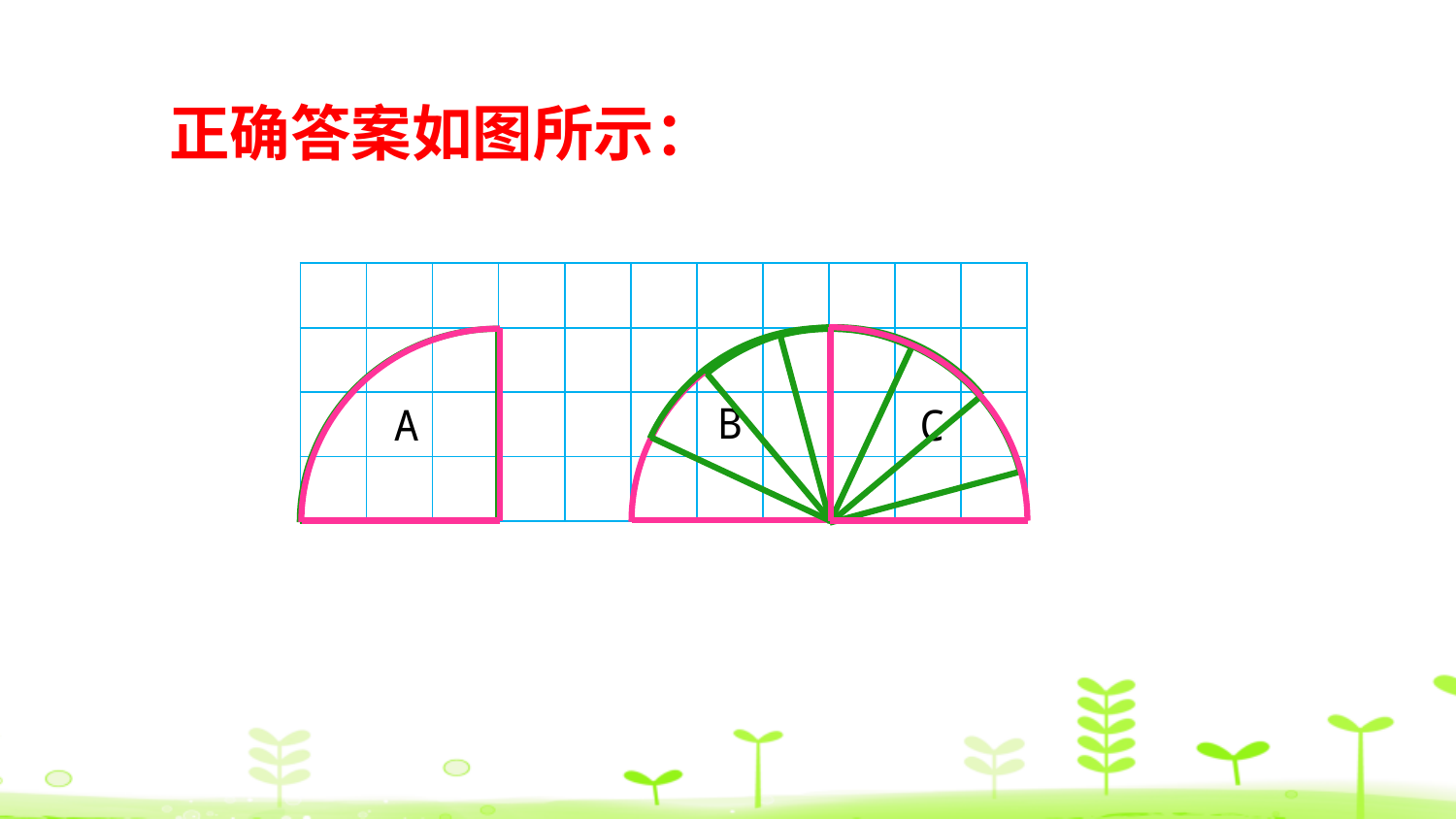

正确答案如图所示：
|  |  |  |  |  |  |  |  |  |  |  |
| --- | --- | --- | --- | --- | --- | --- | --- | --- | --- | --- |
|  |  |  |  |  |  |  |  |  |  |  |
|  |  |  |  |  |  |  |  |  |  |  |
|  |  |  |  |  |  |  |  |  |  |  |

B
A
C